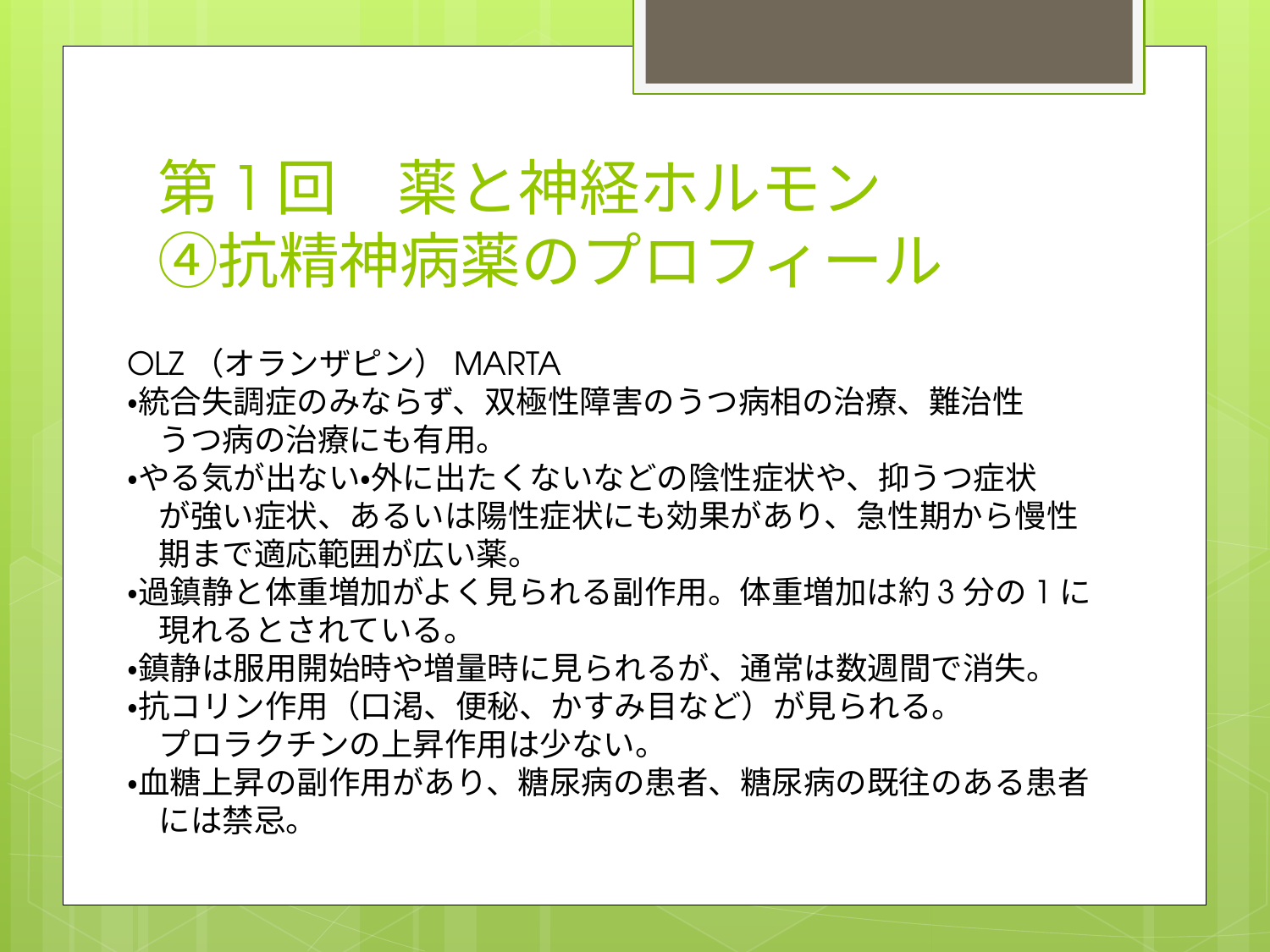

# 第1回　薬と神経ホルモン ④抗精神病薬のプロフィール
OLZ（オランザピン）MARTA
・統合失調症のみならず、双極性障害のうつ病相の治療、難治性
　うつ病の治療にも有用。
・やる気が出ない・外に出たくないなどの陰性症状や、抑うつ症状
　が強い症状、あるいは陽性症状にも効果があり、急性期から慢性
　期まで適応範囲が広い薬。
・過鎮静と体重増加がよく見られる副作用。体重増加は約3分の1に
　現れるとされている。
・鎮静は服用開始時や増量時に見られるが、通常は数週間で消失。
・抗コリン作用（口渇、便秘、かすみ目など）が見られる。
　プロラクチンの上昇作用は少ない。
・血糖上昇の副作用があり、糖尿病の患者、糖尿病の既往のある患者
　には禁忌。